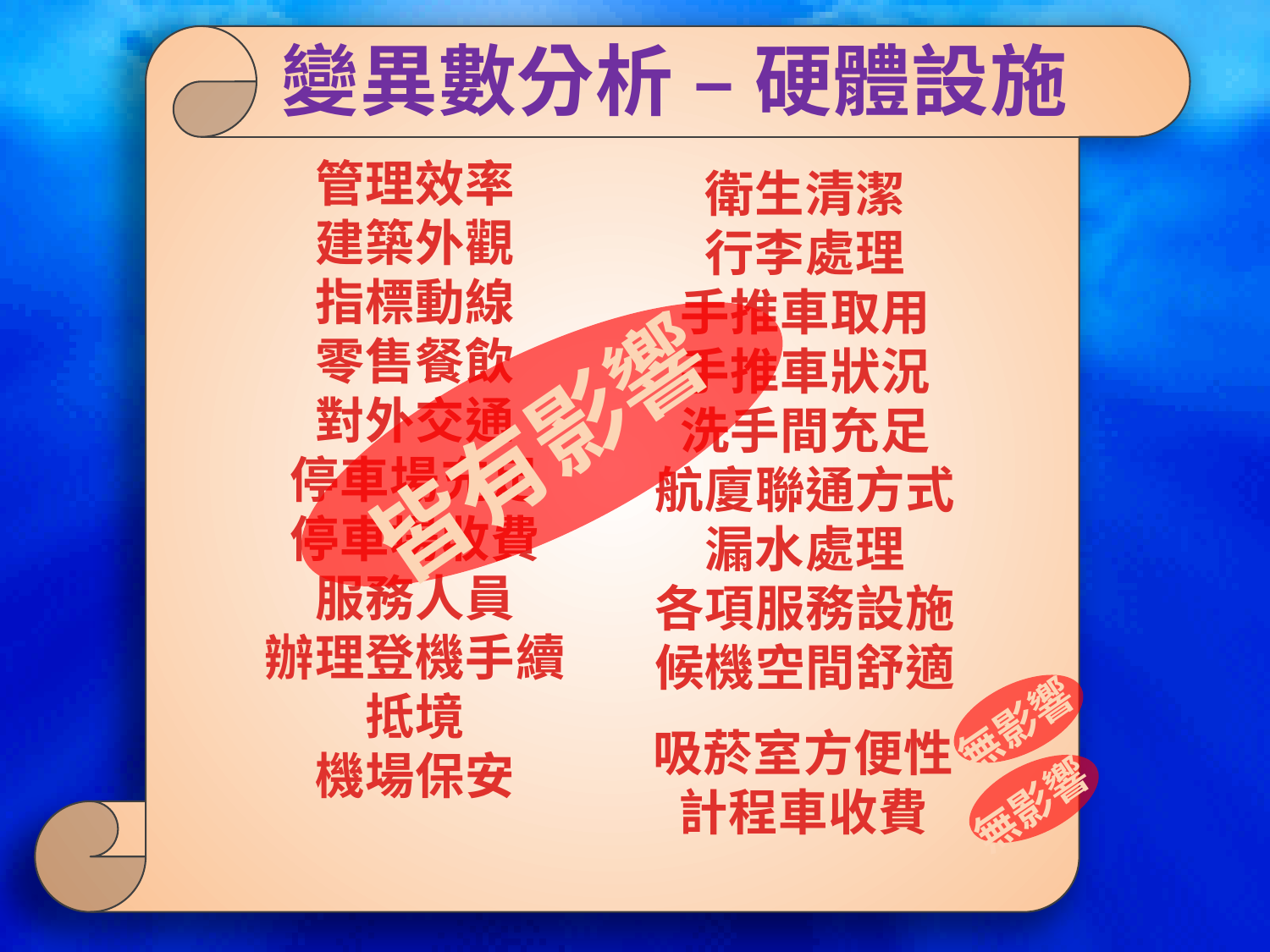

變異數分析 – 硬體設施
管理效率
建築外觀
指標動線
零售餐飲
對外交通
停車場充足
停車場收費
服務人員
辦理登機手續
抵境
機場保安
衛生清潔
行李處理
手推車取用
手推車狀況
洗手間充足
航廈聯通方式
漏水處理
各項服務設施
候機空間舒適

皆有影響

無影響
吸菸室方便性
計程車收費

無影響